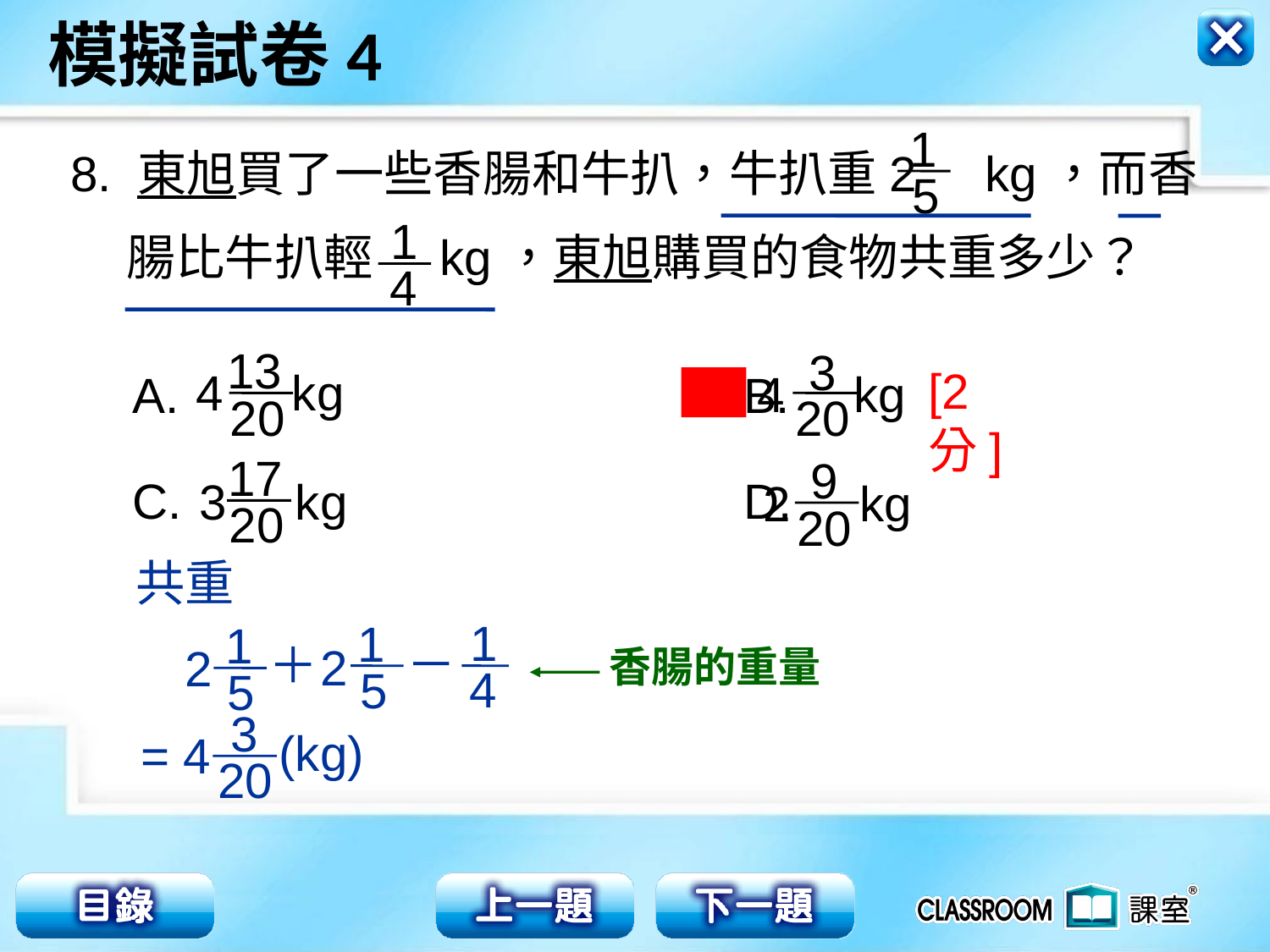

1
5

8. 東旭買了一些香腸和牛扒，牛扒重2     kg，而香
    腸比牛扒輕     kg，東旭購買的食物共重多少？
1
4

13
4     kg
20

3
4     kg
20

[2分]
A.                             	    B.
C.                            	    D.

17
3     kg
20

9
2     kg
20

共重
1
4

1
     2
5

－
1
2
5

＋
香腸的重量

3
(kg)
 = 4
20